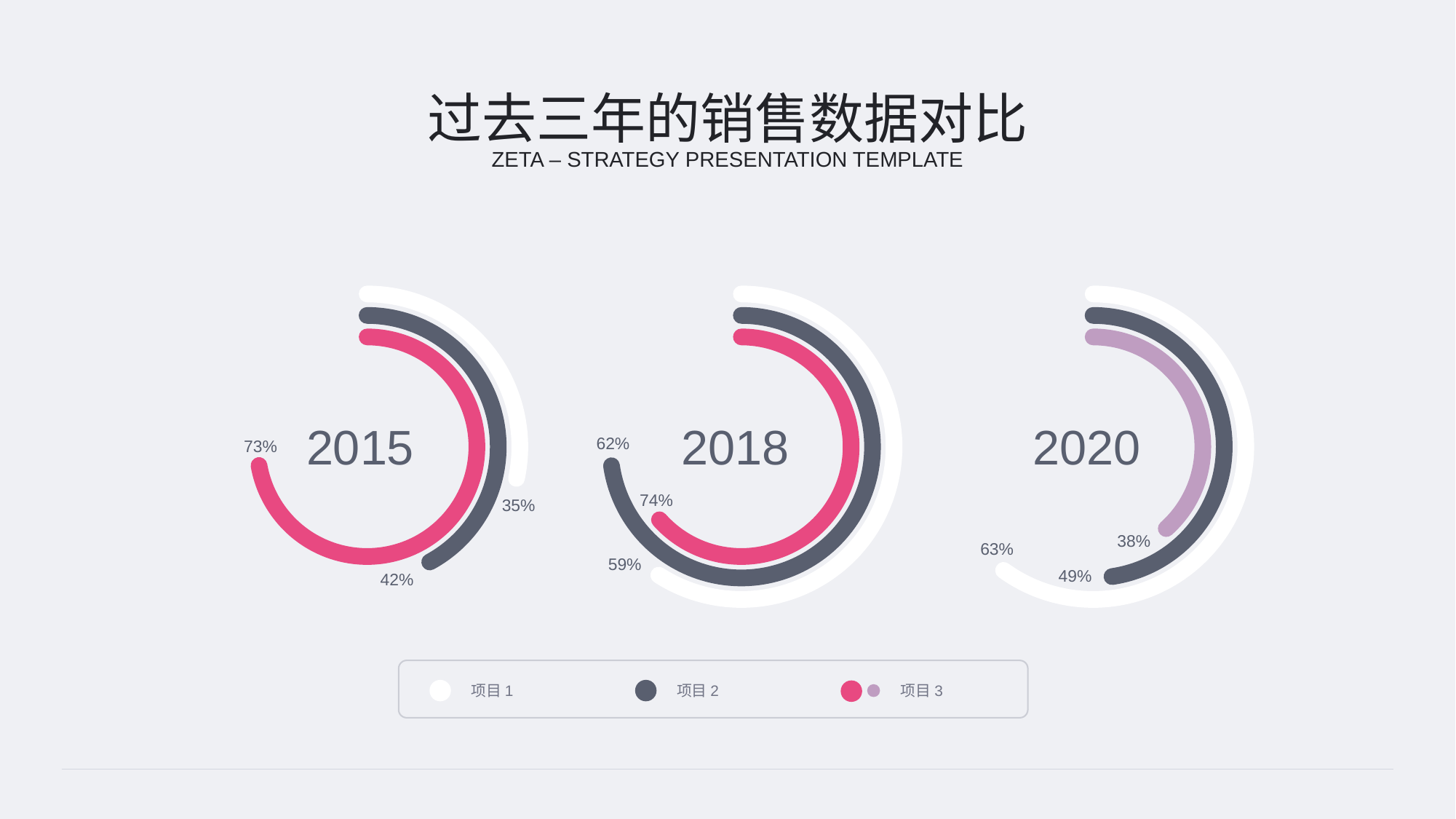

过去三年的销售数据对比
ZETA – STRATEGY PRESENTATION TEMPLATE

2015
2018
2020
62%
73%
74%
35%
38%
63%
59%
49%
42%

项目1
项目2
项目3